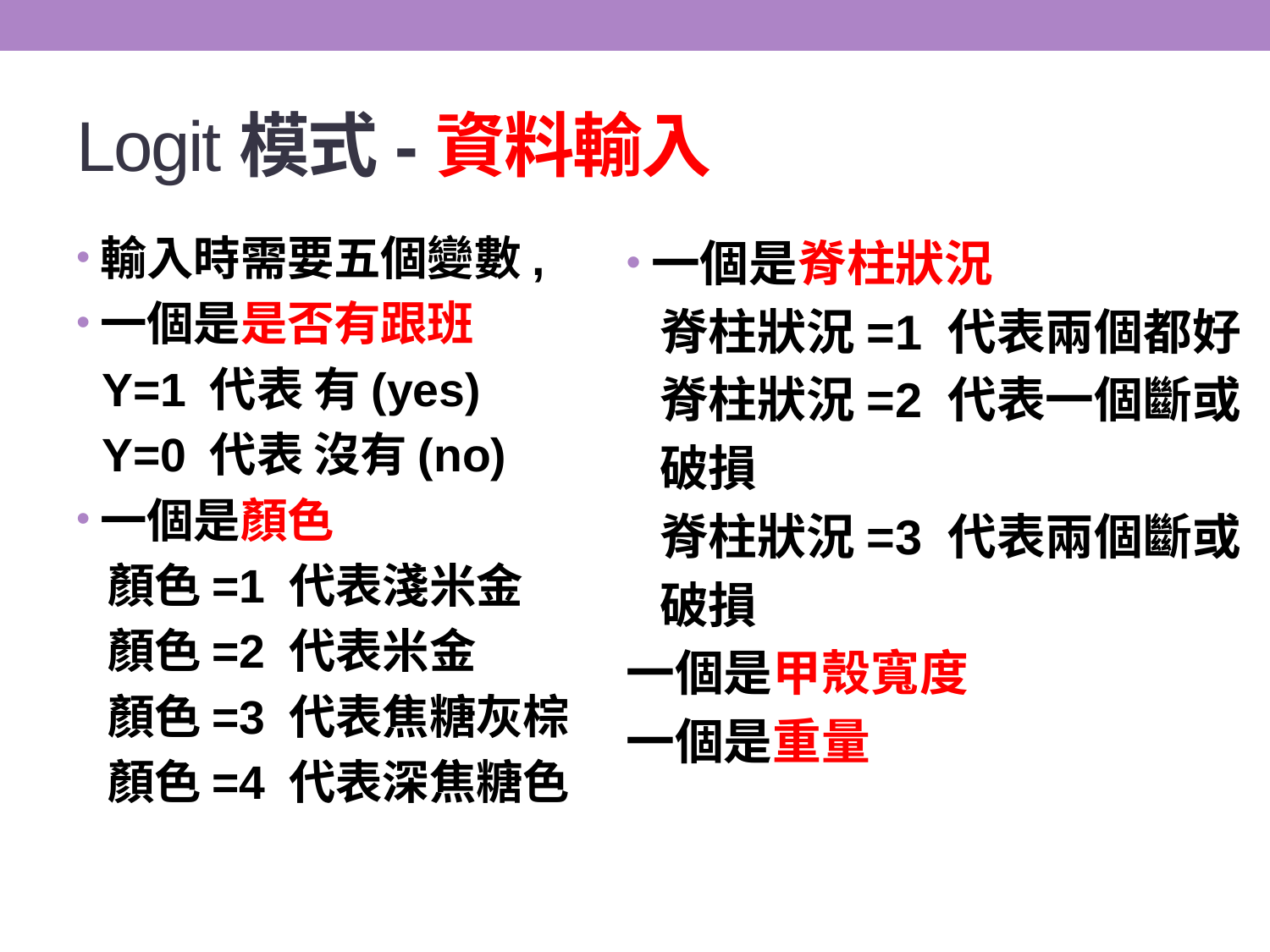

# Logit模式-資料輸入
輸入時需要五個變數,
一個是是否有跟班
  Y=1 代表 有(yes)
  Y=0 代表 沒有(no)
一個是顏色
  顏色=1 代表淺米金
  顏色=2 代表米金
  顏色=3 代表焦糖灰棕
  顏色=4 代表深焦糖色
一個是脊柱狀況
  脊柱狀況=1 代表兩個都好
  脊柱狀況=2 代表一個斷或
  破損
  脊柱狀況=3 代表兩個斷或
  破損
一個是甲殼寬度
一個是重量